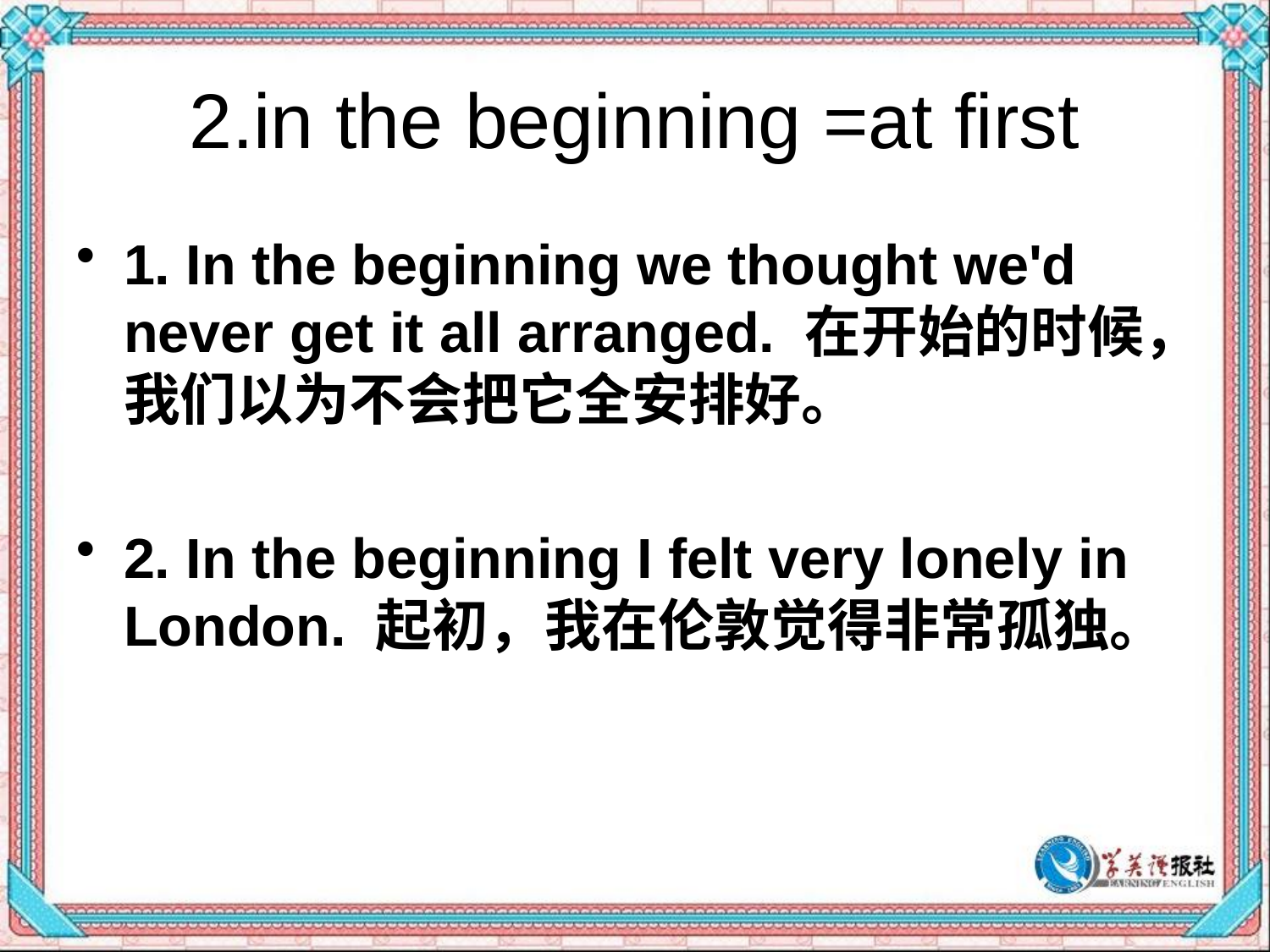

# 2.in the beginning =at first
1. In the beginning we thought we'd never get it all arranged. 在开始的时候，我们以为不会把它全安排好。

2. In the beginning I felt very lonely in London. 起初，我在伦敦觉得非常孤独。